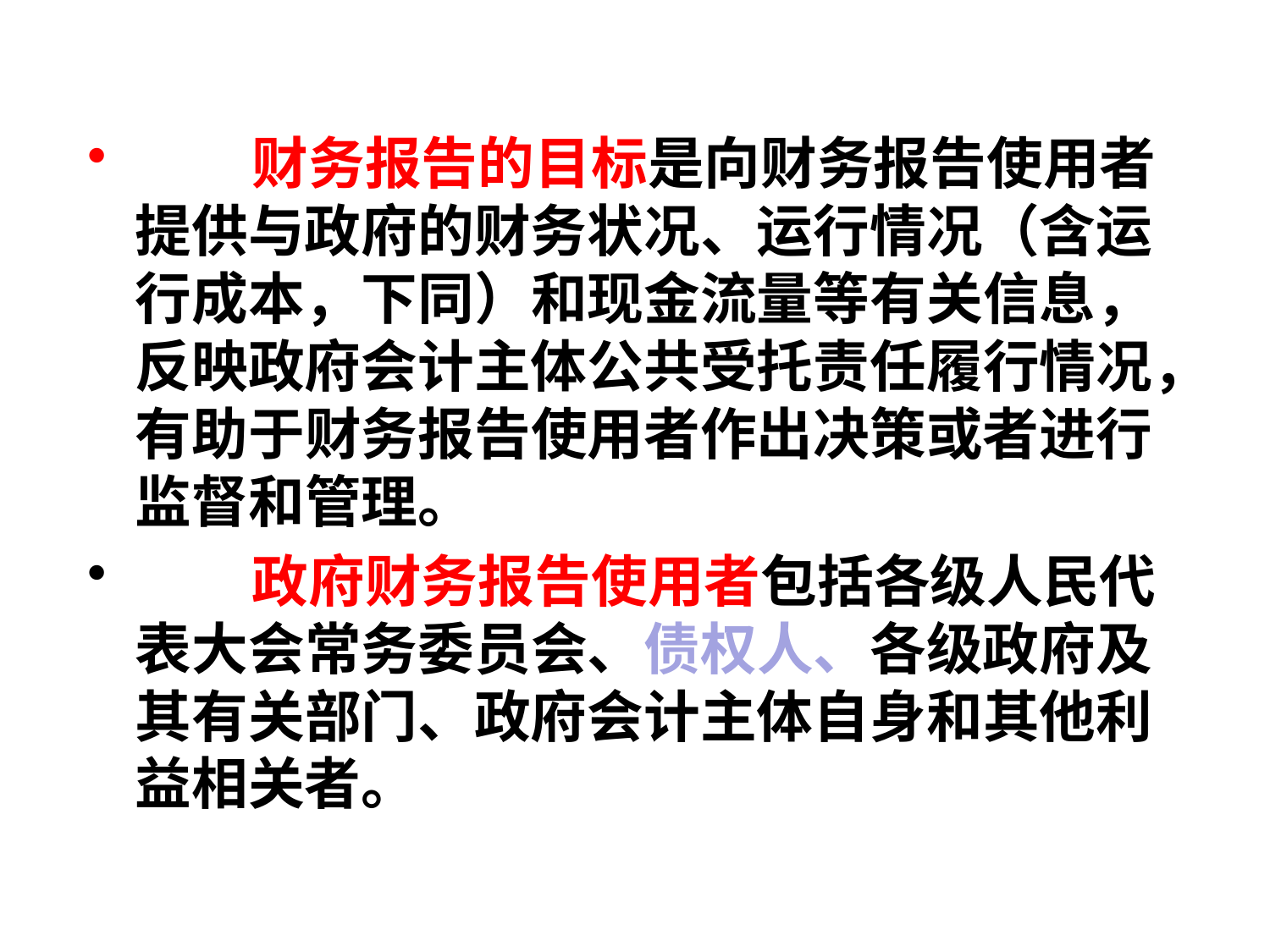

财务报告的目标是向财务报告使用者提供与政府的财务状况、运行情况（含运行成本，下同）和现金流量等有关信息，反映政府会计主体公共受托责任履行情况，有助于财务报告使用者作出决策或者进行监督和管理。
        政府财务报告使用者包括各级人民代表大会常务委员会、债权人、各级政府及其有关部门、政府会计主体自身和其他利益相关者。